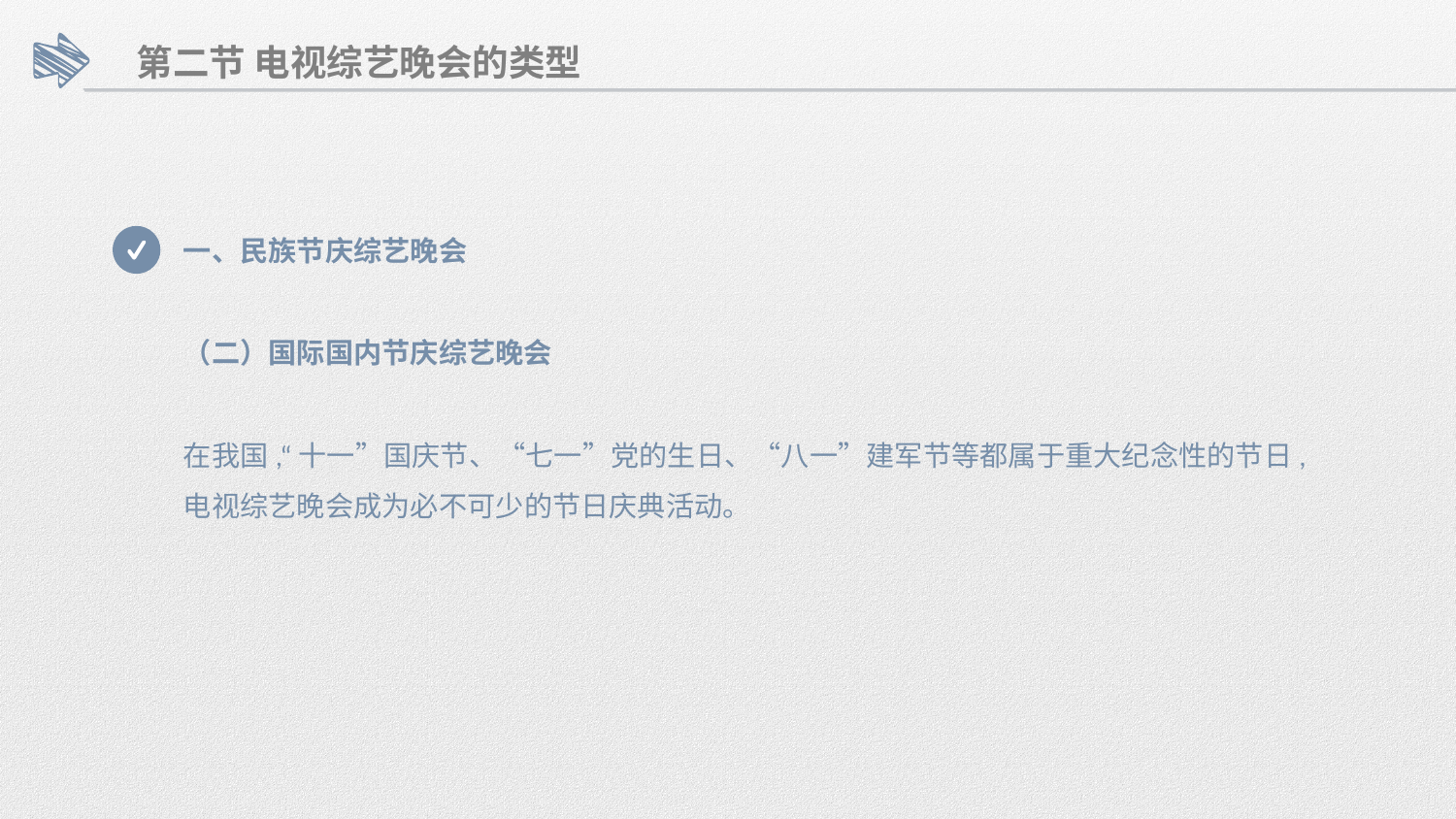

第二节 电视综艺晚会的类型
一、民族节庆综艺晚会

（二）国际国内节庆综艺晚会

在我国,“十一”国庆节、“七一”党的生日、“八一”建军节等都属于重大纪念性的节日,
电视综艺晚会成为必不可少的节日庆典活动。